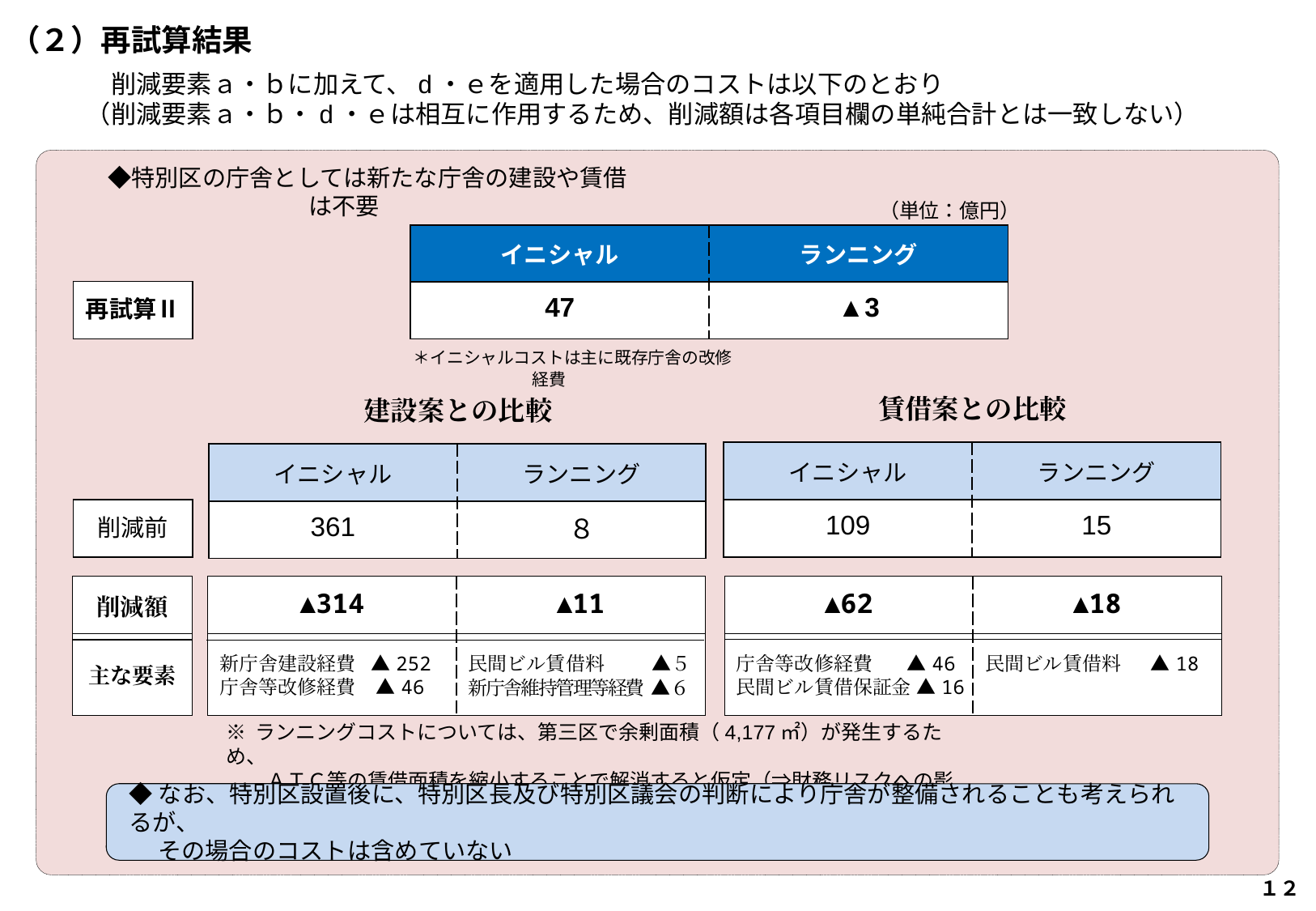

（２）再試算結果
　　　　削減要素ａ・ｂに加えて、d・ｅを適用した場合のコストは以下のとおり
　　　（削減要素ａ・ｂ・d・ｅは相互に作用するため、削減額は各項目欄の単純合計とは一致しない）

　　◆特別区の庁舎としては新たな庁舎の建設や賃借は不要
（単位：億円）
| イニシャル | ランニング |
| --- | --- |
| 47 | ▲3 |
| 再試算Ⅱ |
| --- |
　　＊イニシャルコストは主に既存庁舎の改修経費
賃借案との比較
建設案との比較
| イニシャル | ランニング |
| --- | --- |
| 109 | 15 |
| イニシャル | ランニング |
| --- | --- |
| 361 | ８ |
| 削減前 |
| --- |
| 削減額 |
| --- |
| 主な要素 |
| ▲314 | ▲11 |
| --- | --- |
| 新庁舎建設経費 ▲252 庁舎等改修経費 ▲46 | 民間ビル賃借料　 　▲５ 新庁舎維持管理等経費 ▲６ |
| ▲62 | ▲18 |
| --- | --- |
| 庁舎等改修経費　 ▲46 民間ビル賃借保証金 ▲16 | 民間ビル賃借料 　▲18 |
※ ランニングコストについては、第三区で余剰面積（4,177㎡）が発生するため、
　　ＡＴＣ等の賃借面積を縮小することで解消すると仮定（⇒財務リスクへの影響）
◆なお、特別区設置後に、特別区長及び特別区議会の判断により庁舎が整備されることも考えられるが、
　 その場合のコストは含めていない
１２